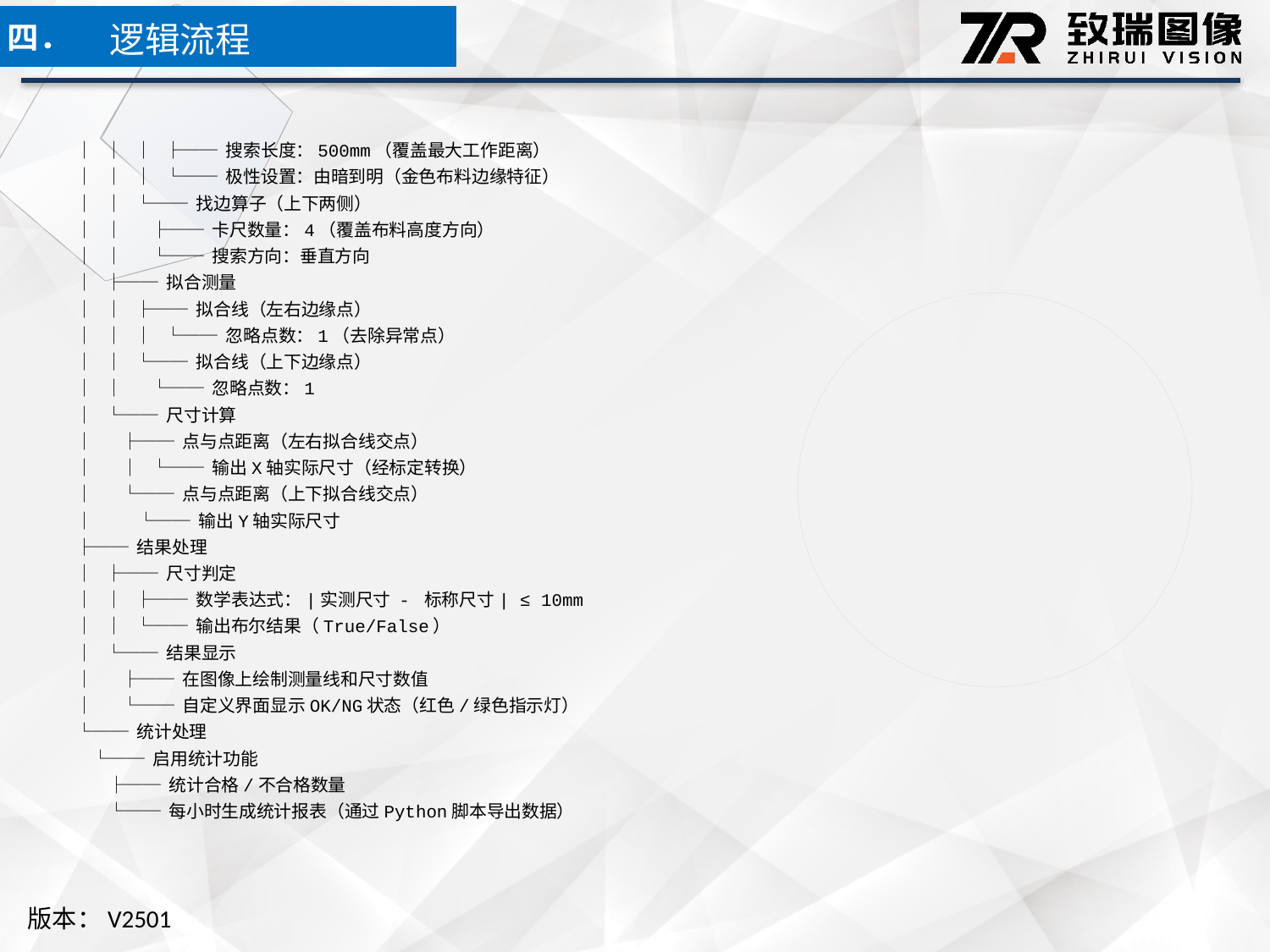

逻辑流程
四．

│   │   │   ├── 搜索长度：500mm（覆盖最大工作距离）
│   │   │   └── 极性设置：由暗到明（金色布料边缘特征）
│   │   └── 找边算子（上下两侧）
│   │       ├── 卡尺数量：4（覆盖布料高度方向）
│   │       └── 搜索方向：垂直方向
│   ├── 拟合测量
│   │   ├── 拟合线（左右边缘点）
│   │   │   └── 忽略点数：1（去除异常点）
│   │   └── 拟合线（上下边缘点）
│   │       └── 忽略点数：1
│   └── 尺寸计算
│       ├── 点与点距离（左右拟合线交点）
│       │   └── 输出X轴实际尺寸（经标定转换）
│       └── 点与点距离（上下拟合线交点）
│           └── 输出Y轴实际尺寸
├── 结果处理
│   ├── 尺寸判定
│   │   ├── 数学表达式：|实测尺寸 - 标称尺寸| ≤ 10mm
│   │   └── 输出布尔结果（True/False）
│   └── 结果显示
│       ├── 在图像上绘制测量线和尺寸数值
│       └── 自定义界面显示OK/NG状态（红色/绿色指示灯）
└── 统计处理
    └── 启用统计功能
        ├── 统计合格/不合格数量
        └── 每小时生成统计报表（通过Python脚本导出数据）